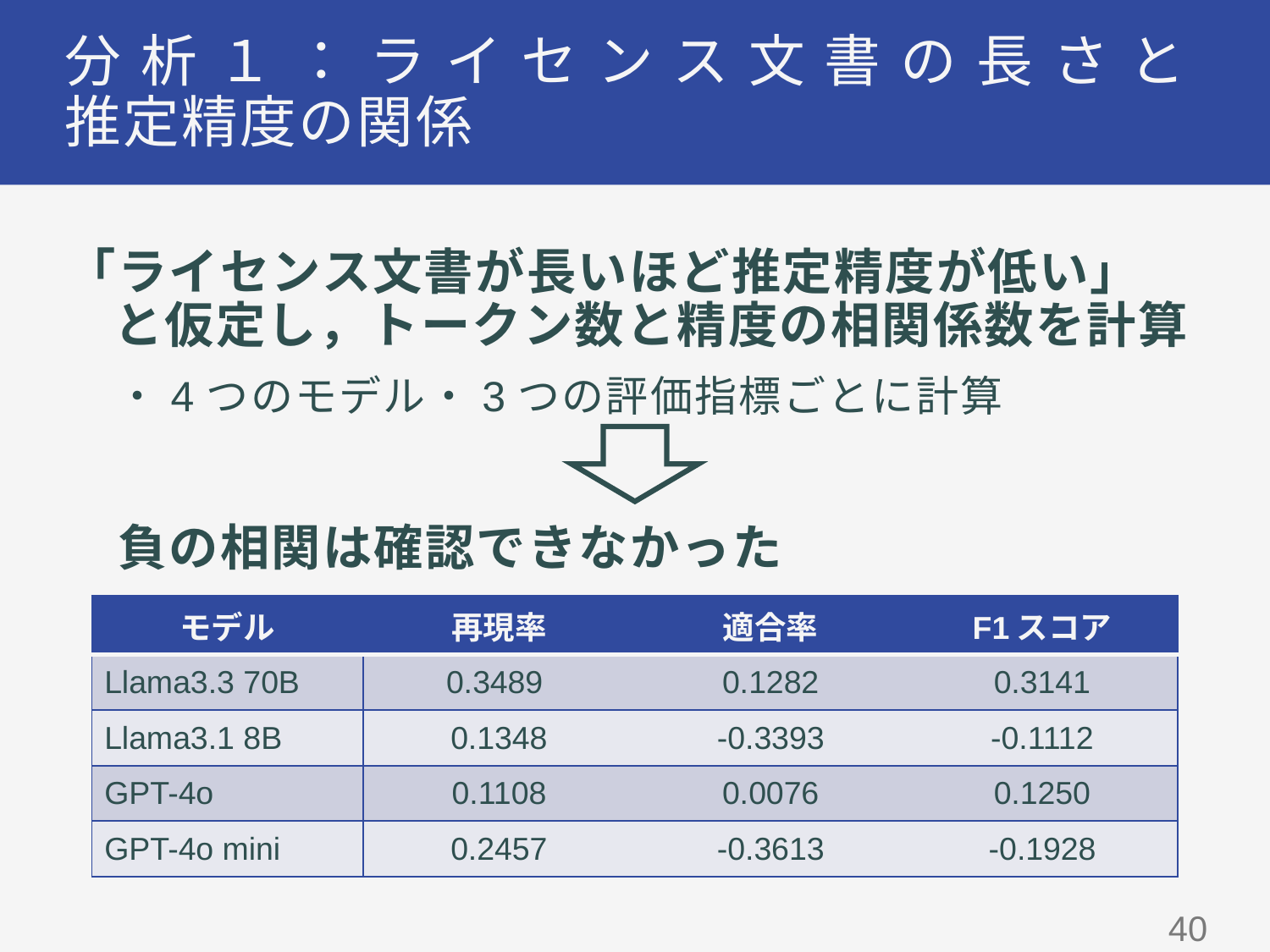

# 分析１：ライセンス文書の長さと 推定精度の関係
「ライセンス文書が長いほど推定精度が低い」
　と仮定し，トークン数と精度の相関係数を計算
・4つのモデル・3つの評価指標ごとに計算

　負の相関は確認できなかった

| モデル | 再現率 | 適合率 | F1スコア |
| --- | --- | --- | --- |
| Llama3.3 70B | 0.3489 | 0.1282 | 0.3141 |
| Llama3.1 8B | 0.1348 | -0.3393 | -0.1112 |
| GPT-4o | 0.1108 | 0.0076 | 0.1250 |
| GPT-4o mini | 0.2457 | -0.3613 | -0.1928 |
40